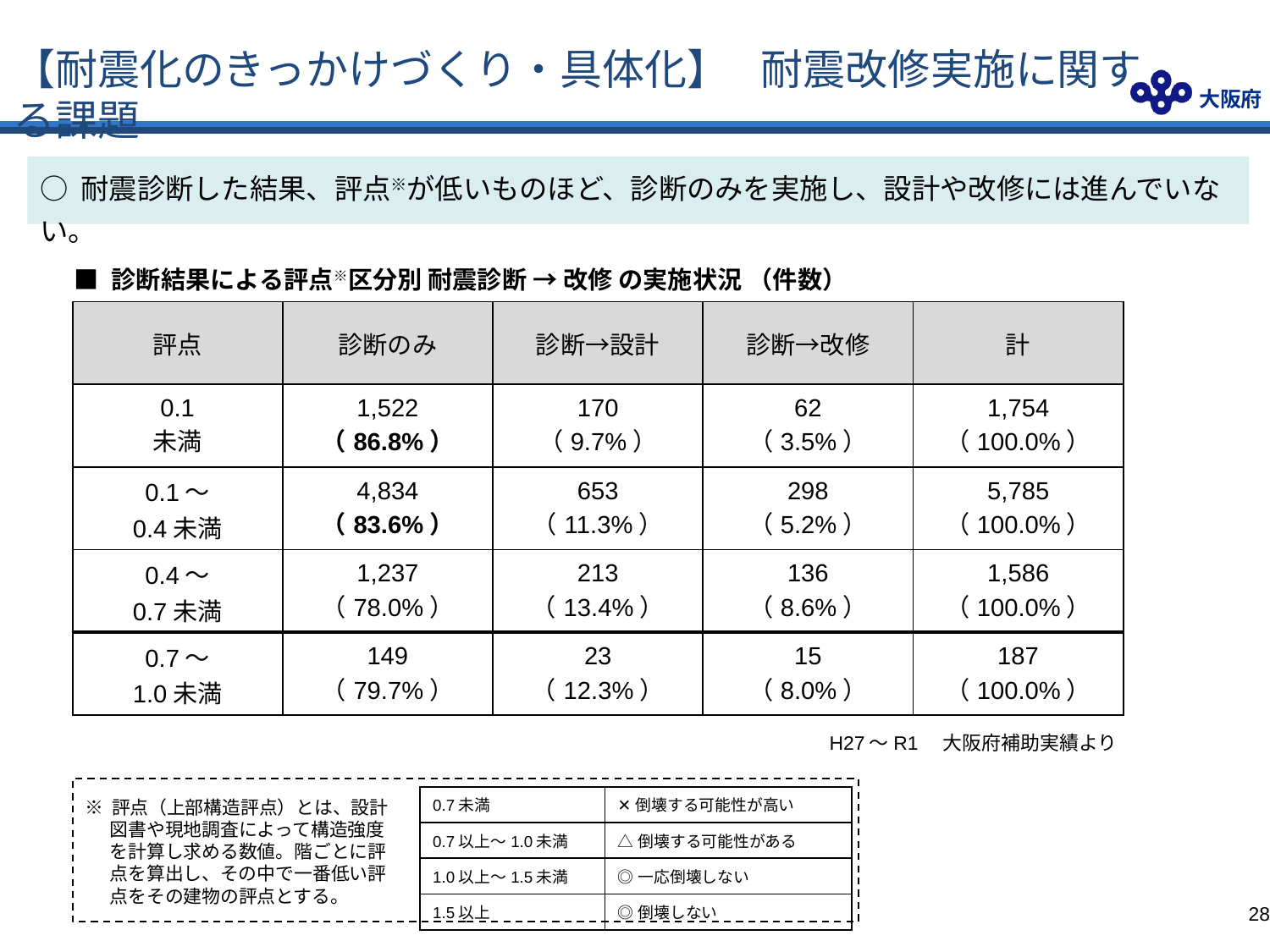

# 【耐震化のきっかけづくり・具体化】　耐震改修実施に関する課題
○ 耐震診断した結果、評点※が低いものほど、診断のみを実施し、設計や改修には進んでいない。
| ■ 診断結果による評点※区分別 耐震診断 → 改修 の実施状況 （件数） |  |  |  |  |
| --- | --- | --- | --- | --- |
| 評点 | 診断のみ | 診断→設計 | 診断→改修 | 計 |
| 0.1 未満 | 1,522 （86.8%） | 170 （9.7%） | 62 （3.5%） | 1,754 （100.0%） |
| 0.1～ 0.4未満 | 4,834 （83.6%） | 653 （11.3%） | 298 （5.2%） | 5,785 （100.0%） |
| 0.4～ 0.7未満 | 1,237 （78.0%） | 213 （13.4%） | 136 （8.6%） | 1,586 （100.0%） |
| 0.7～ 1.0未満 | 149 （79.7%） | 23 （12.3%） | 15 （8.0%） | 187 （100.0%） |
H27～R1　大阪府補助実績より

※ 評点（上部構造評点）とは、設計図書や現地調査によって構造強度を計算し求める数値。階ごとに評点を算出し、その中で一番低い評点をその建物の評点とする。

| 0.7未満 | ✕倒壊する可能性が高い |
| --- | --- |
| 0.7以上〜1.0未満 | △倒壊する可能性がある |
| 1.0以上〜1.5未満 | ◎一応倒壊しない |
| 1.5以上 | ◎倒壊しない |
28